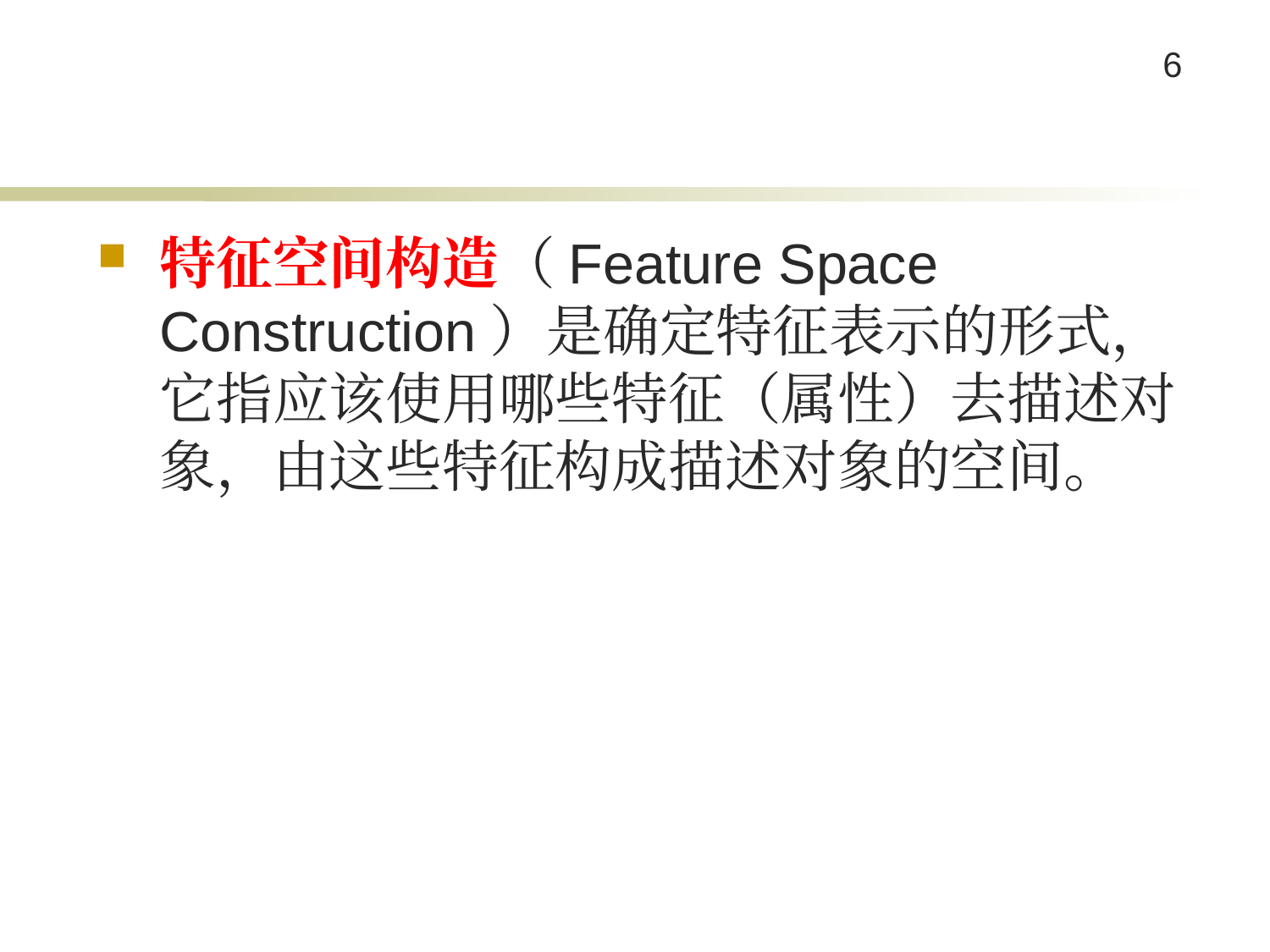

#
特征空间构造（Feature Space Construction）是确定特征表示的形式，它指应该使用哪些特征（属性）去描述对象，由这些特征构成描述对象的空间。